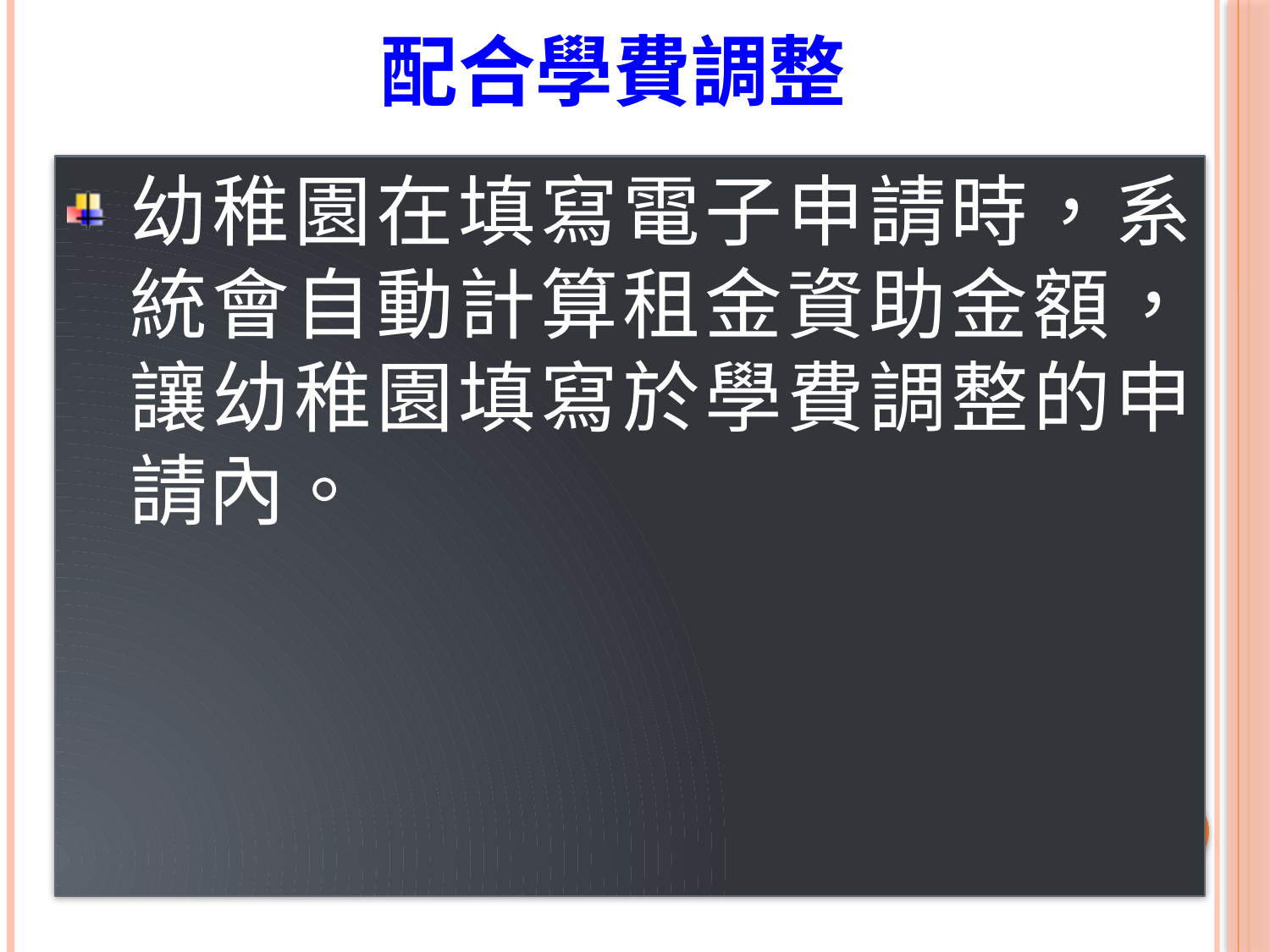

# 配合學費調整
幼稚園在填寫電子申請時，系統會自動計算租金資助金額，讓幼稚園填寫於學費調整的申請內。